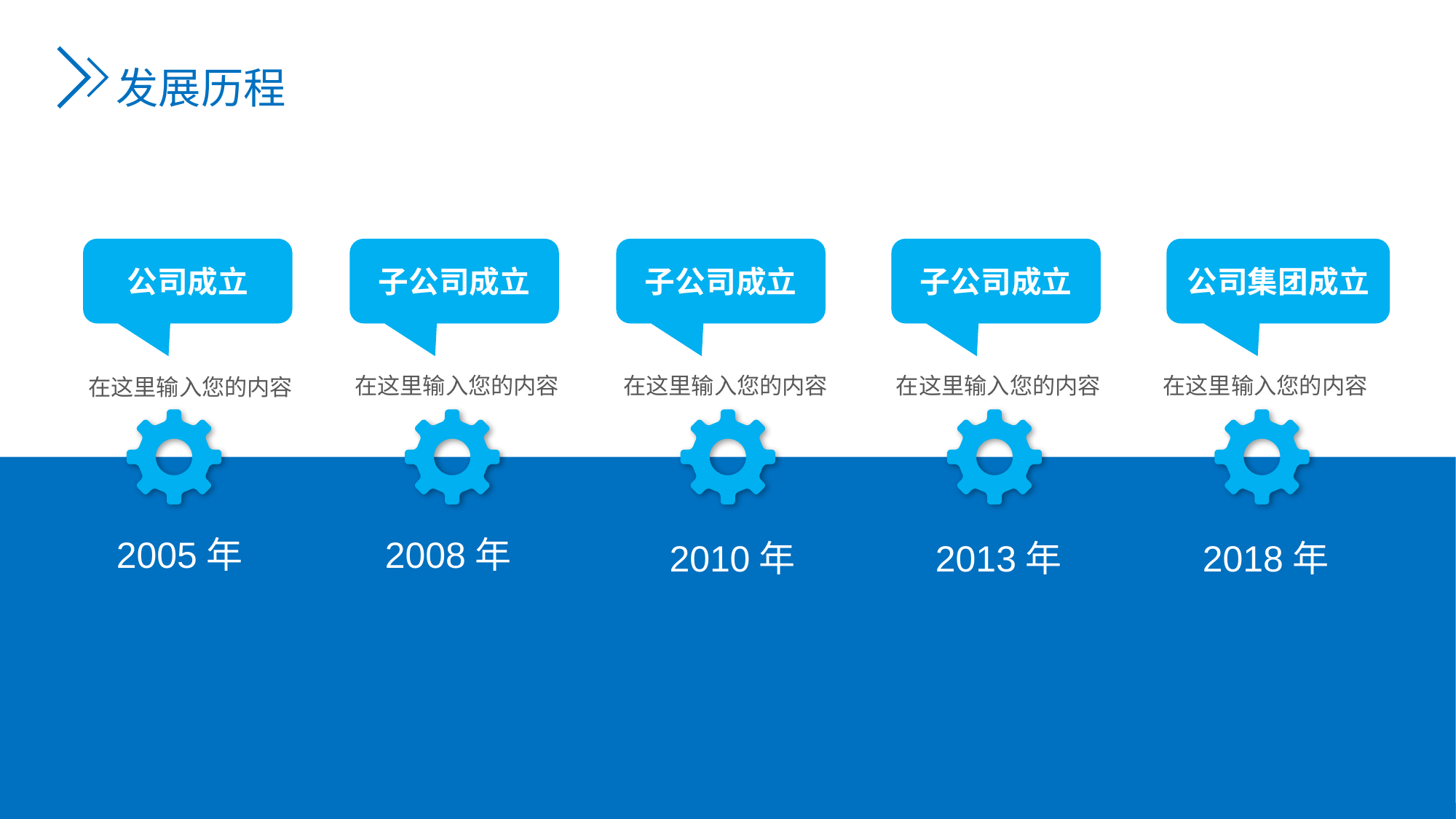

发展历程
公司成立
子公司成立
子公司成立
子公司成立
公司集团成立
在这里输入您的内容
在这里输入您的内容
在这里输入您的内容
在这里输入您的内容
在这里输入您的内容

2008年
2005年
2010年
2013年
2018年